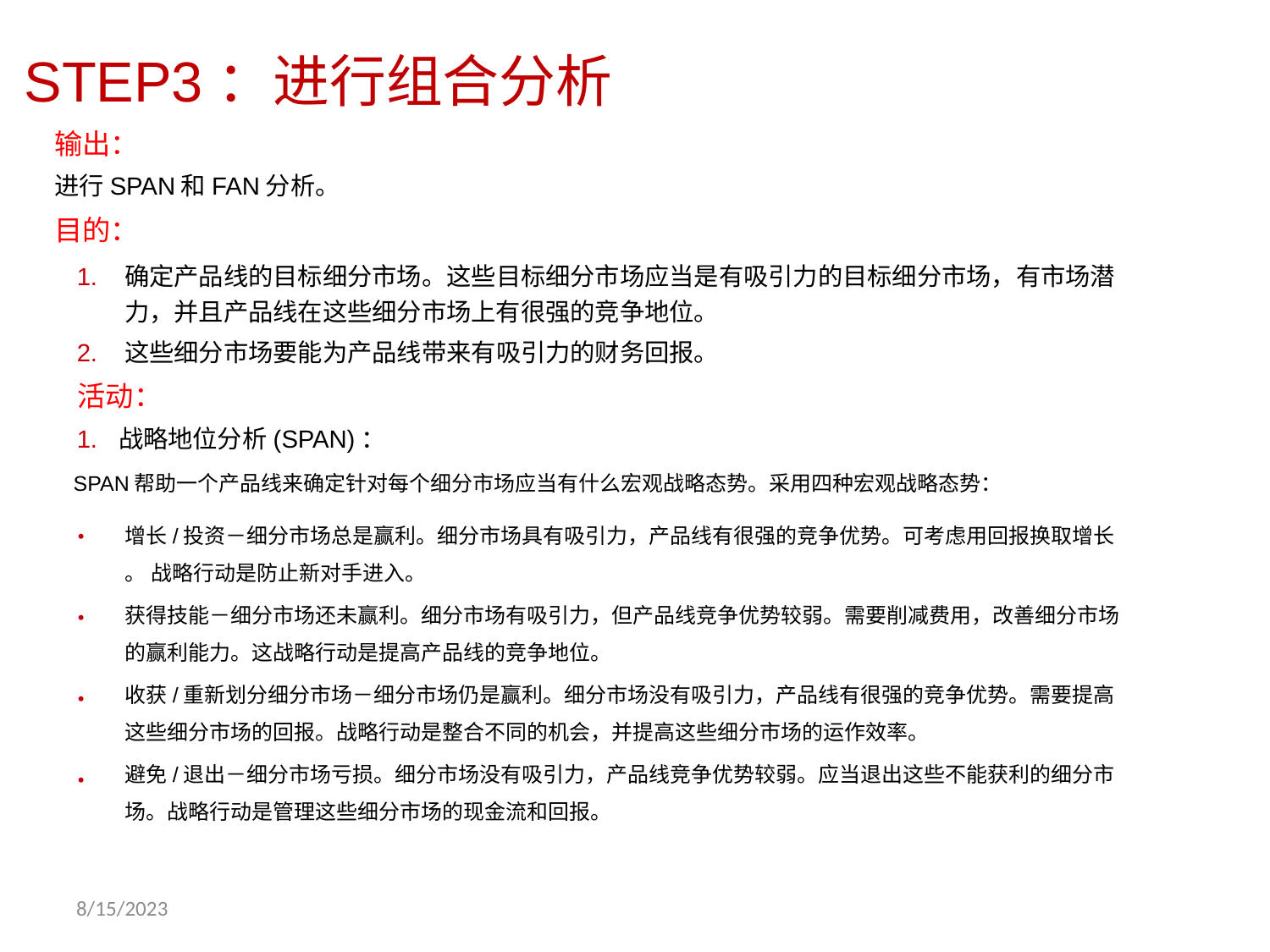

STEP3：进行组合分析
	输出：
	进行SPAN和FAN分析。
	目的：
1.

2.
确定产品线的目标细分市场。这些目标细分市场应当是有吸引力的目标细分市场，有市场潜
力，并且产品线在这些细分市场上有很强的竞争地位。
这些细分市场要能为产品线带来有吸引力的财务回报。
活动：
1.
战略地位分析(SPAN)：
SPAN帮助一个产品线来确定针对每个细分市场应当有什么宏观战略态势。采用四种宏观战略态势：
增长/投资－细分市场总是赢利。细分市场具有吸引力，产品线有很强的竞争优势。可考虑用回报换取增长
。 战略行动是防止新对手进入。
获得技能－细分市场还未赢利。细分市场有吸引力，但产品线竞争优势较弱。需要削减费用，改善细分市场
的赢利能力。这战略行动是提高产品线的竞争地位。
收获/重新划分细分市场－细分市场仍是赢利。细分市场没有吸引力，产品线有很强的竞争优势。需要提高
这些细分市场的回报。战略行动是整合不同的机会，并提高这些细分市场的运作效率。
避免/退出－细分市场亏损。细分市场没有吸引力，产品线竞争优势较弱。应当退出这些不能获利的细分市
场。战略行动是管理这些细分市场的现金流和回报。
•

•

•

•
8/15/2023